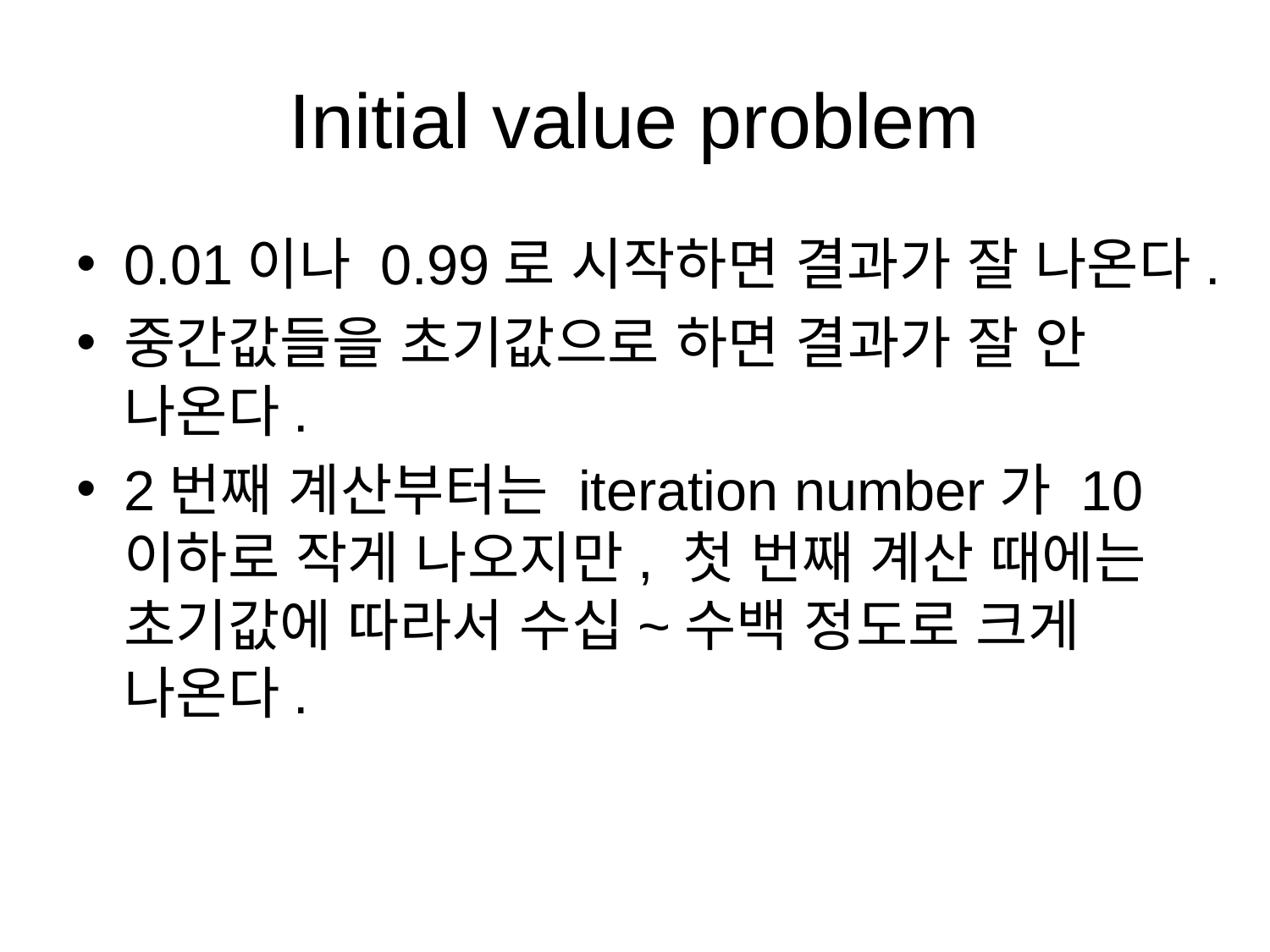

# Initial value problem
0.01이나 0.99로 시작하면 결과가 잘 나온다.
중간값들을 초기값으로 하면 결과가 잘 안 나온다.
2번째 계산부터는 iteration number가 10이하로 작게 나오지만, 첫 번째 계산 때에는 초기값에 따라서 수십~수백 정도로 크게 나온다.